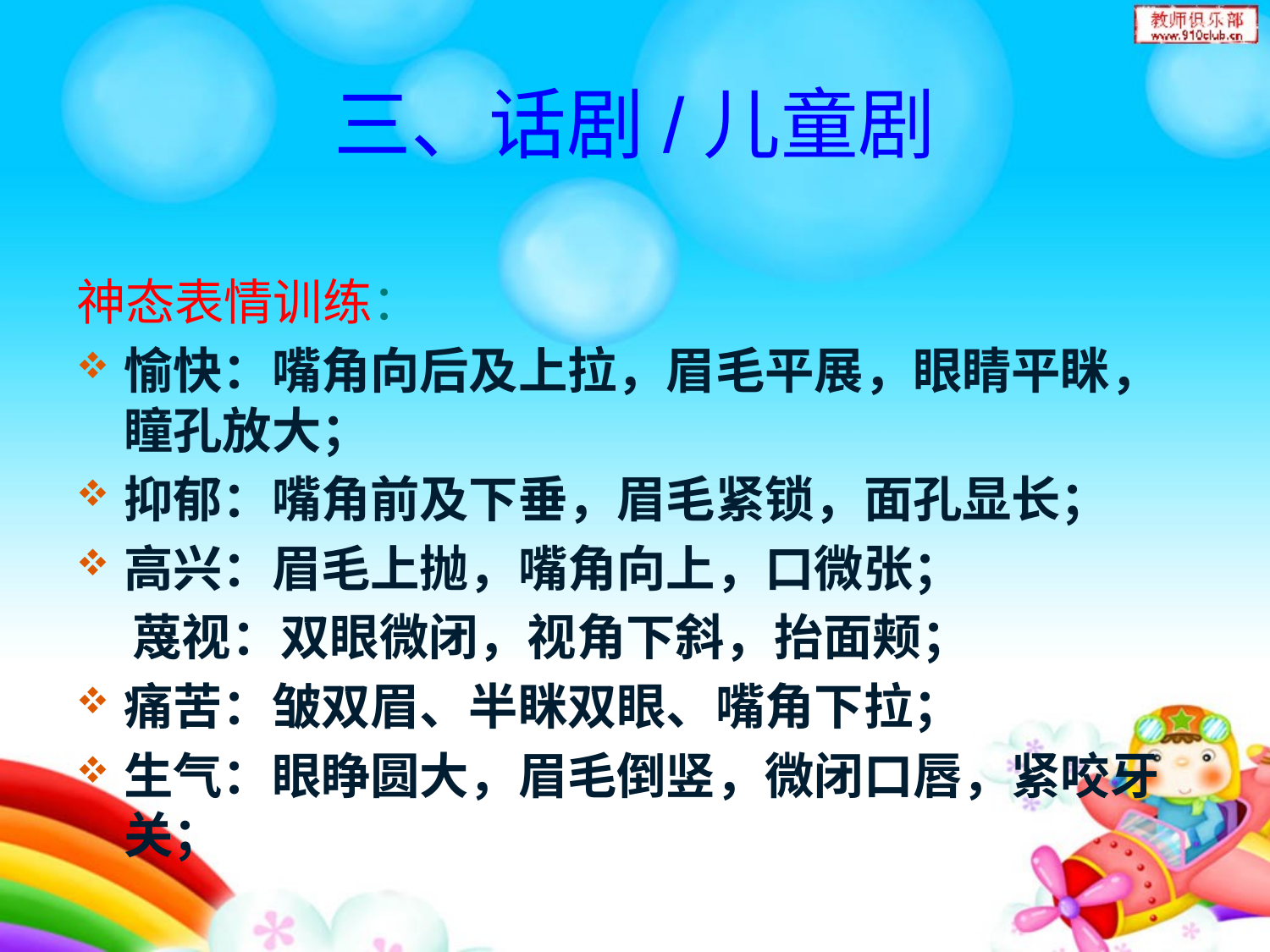

# 三、话剧/儿童剧
神态表情训练：
愉快：嘴角向后及上拉，眉毛平展，眼睛平眯，瞳孔放大；
抑郁：嘴角前及下垂，眉毛紧锁，面孔显长；
高兴：眉毛上抛，嘴角向上，口微张；
    蔑视：双眼微闭，视角下斜，抬面颊；
痛苦：皱双眉、半眯双眼、嘴角下拉；
生气：眼睁圆大，眉毛倒竖，微闭口唇，紧咬牙关；